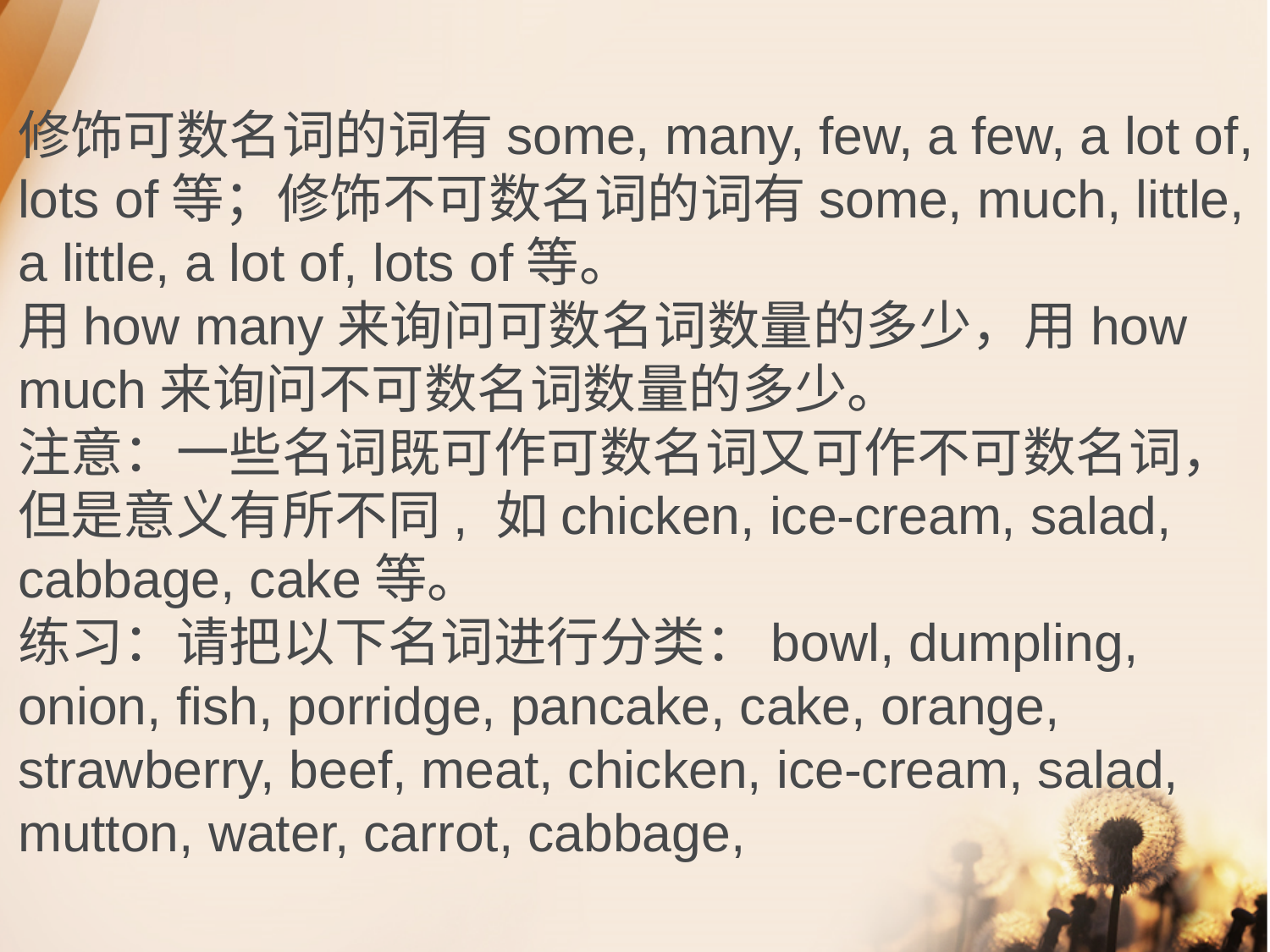

修饰可数名词的词有some, many, few, a few, a lot of, lots of等；修饰不可数名词的词有some, much, little, a little, a lot of, lots of等。
用how many来询问可数名词数量的多少，用how much来询问不可数名词数量的多少。
注意：一些名词既可作可数名词又可作不可数名词，但是意义有所不同, 如chicken, ice-cream, salad, cabbage, cake等。
练习：请把以下名词进行分类：bowl, dumpling, onion, fish, porridge, pancake, cake, orange, strawberry, beef, meat, chicken, ice-cream, salad, mutton, water, carrot, cabbage,